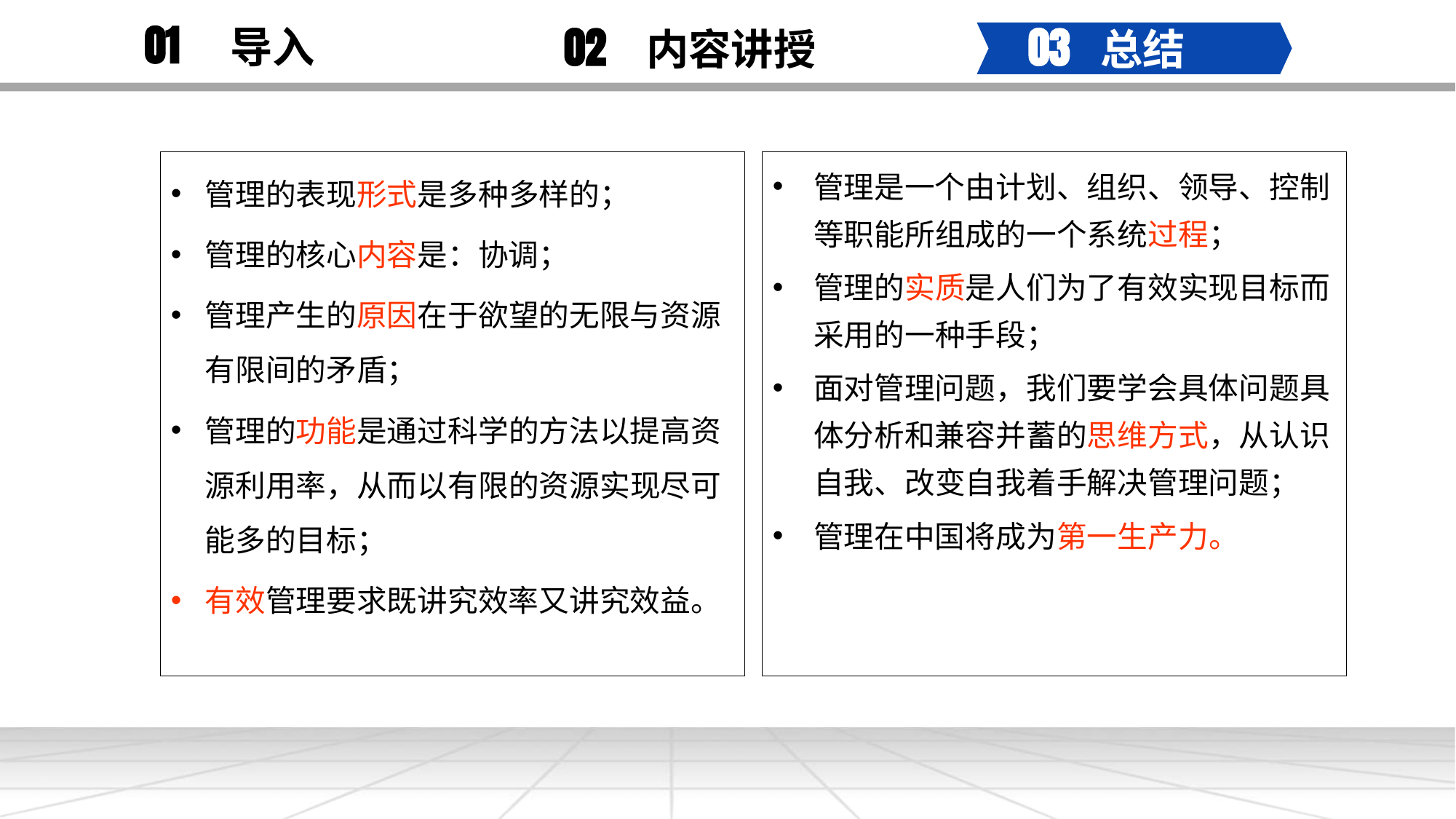

01    导入
02   内容讲授

03  总结

添加
标题
管理的表现形式是多种多样的；
管理的核心内容是：协调；
管理产生的原因在于欲望的无限与资源有限间的矛盾；
管理的功能是通过科学的方法以提高资源利用率，从而以有限的资源实现尽可能多的目标；
有效管理要求既讲究效率又讲究效益。
管理是一个由计划、组织、领导、控制等职能所组成的一个系统过程；
管理的实质是人们为了有效实现目标而采用的一种手段；
面对管理问题，我们要学会具体问题具体分析和兼容并蓄的思维方式，从认识自我、改变自我着手解决管理问题；
管理在中国将成为第一生产力。